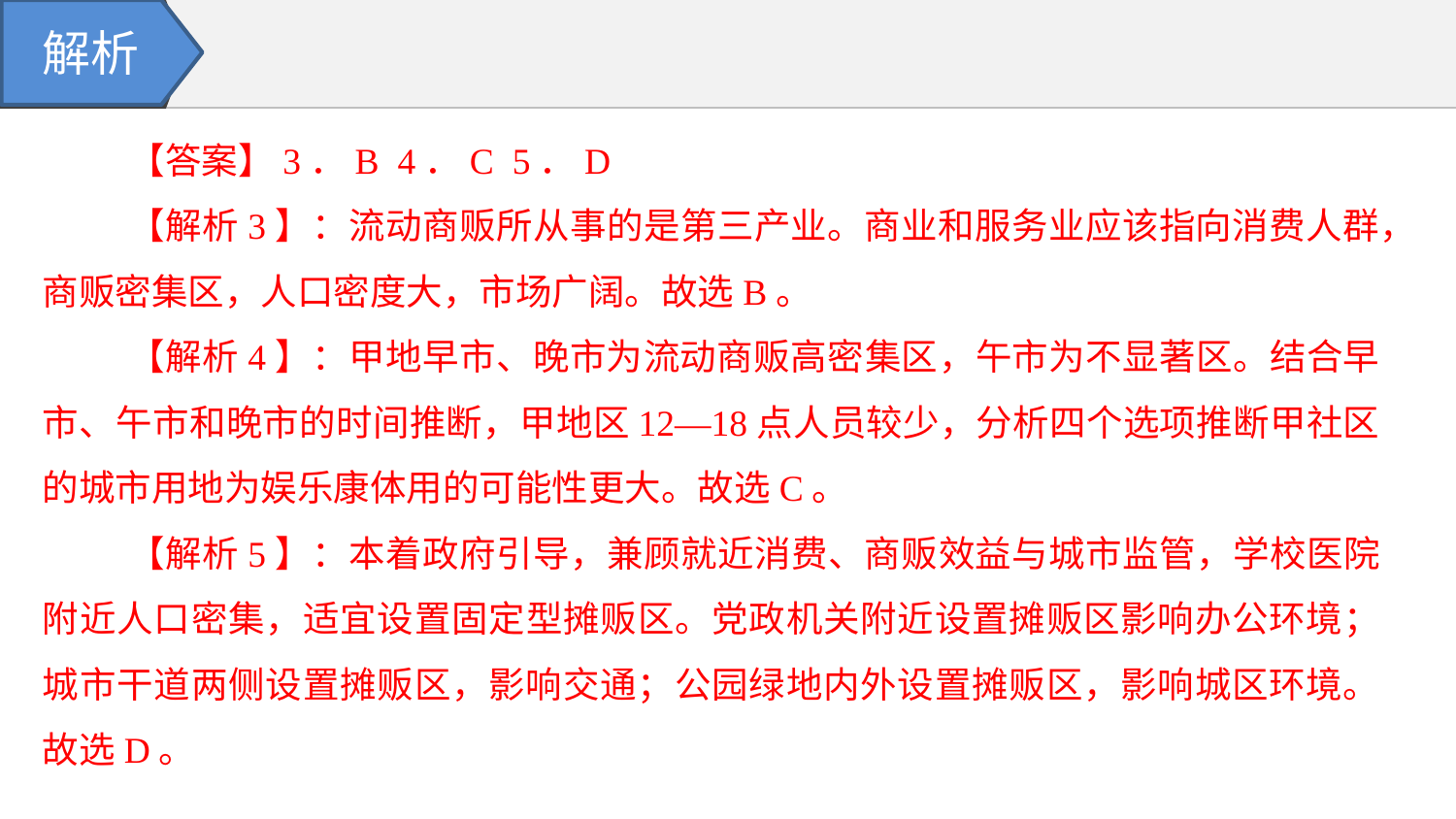

# 解析
【答案】3．B  4．C  5．D
【解析3】：流动商贩所从事的是第三产业。商业和服务业应该指向消费人群，商贩密集区，人口密度大，市场广阔。故选B。
【解析4】：甲地早市、晚市为流动商贩高密集区，午市为不显著区。结合早市、午市和晚市的时间推断，甲地区12—18点人员较少，分析四个选项推断甲社区的城市用地为娱乐康体用的可能性更大。故选C。
【解析5】：本着政府引导，兼顾就近消费、商贩效益与城市监管，学校医院附近人口密集，适宜设置固定型摊贩区。党政机关附近设置摊贩区影响办公环境；城市干道两侧设置摊贩区，影响交通；公园绿地内外设置摊贩区，影响城区环境。故选D。